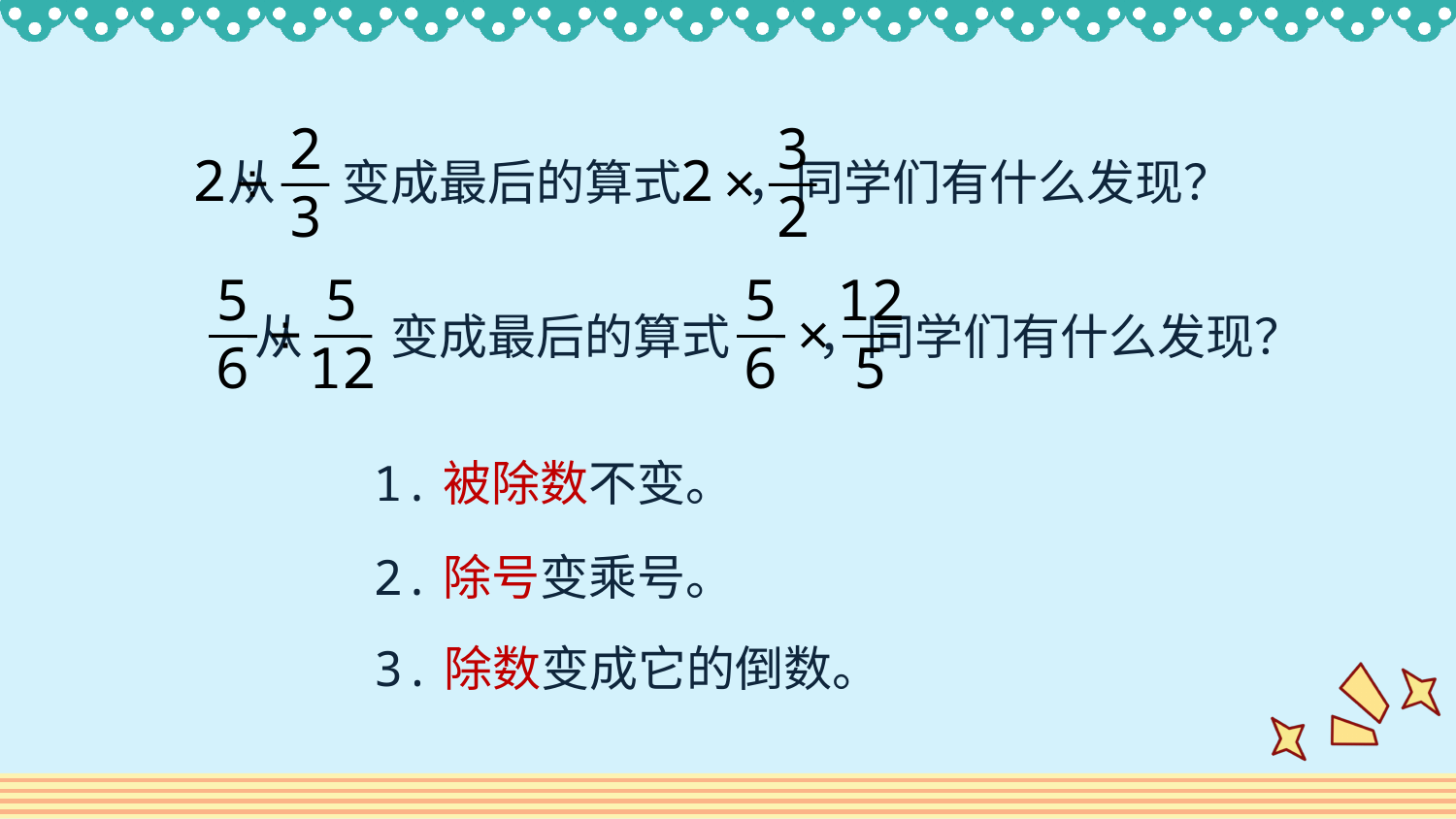

2
3
2
÷

3
2
2
×

从      变成最后的算式      ，同学们有什么发现？
5
6
5
12
÷

5
6
12
5
×

从        变成最后的算式        ，同学们有什么发现？
1.被除数不变。
2.除号变乘号。
3.除数变成它的倒数。